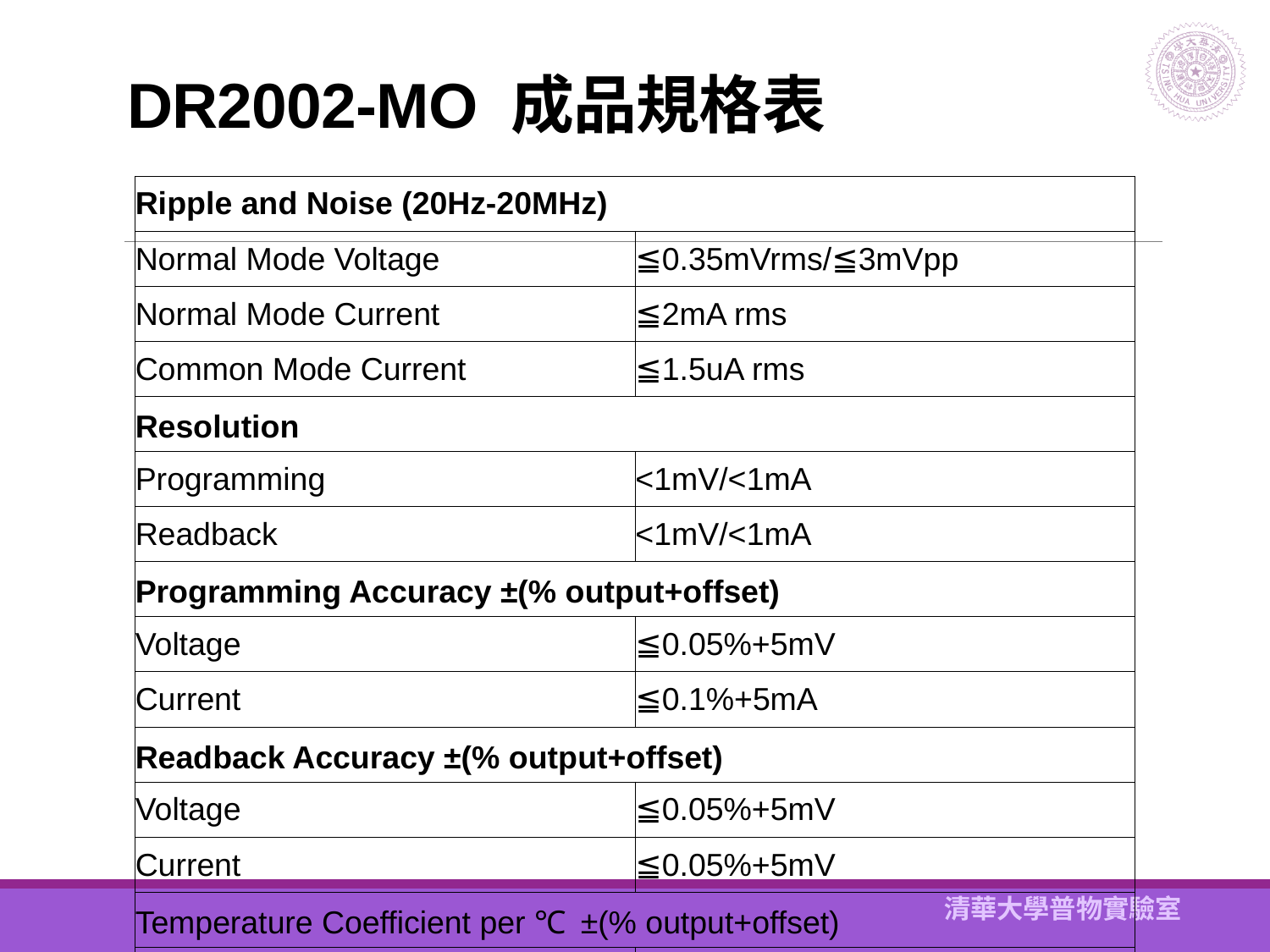

# DR2002-MO 成品規格表
| Ripple and Noise (20Hz-20MHz) |  |
| --- | --- |
| Normal Mode Voltage | ≦0.35mVrms/≦3mVpp |
| Normal Mode Current | ≦2mA rms |
| Common Mode Current | ≦1.5uA rms |
| Resolution |  |
| Programming | <1mV/<1mA |
| Readback | <1mV/<1mA |
| Programming Accuracy ±(% output+offset) |  |
| Voltage | ≦0.05%+5mV |
| Current | ≦0.1%+5mA |
| Readback Accuracy ±(% output+offset) |  |
| Voltage | ≦0.05%+5mV |
| Current | ≦0.05%+5mV |
| Temperature Coefficient per ℃ ±(% output+offset) |  |
| Voltage | ≦0.005%+1mV |
| Current | ≦0.01%+3mA |